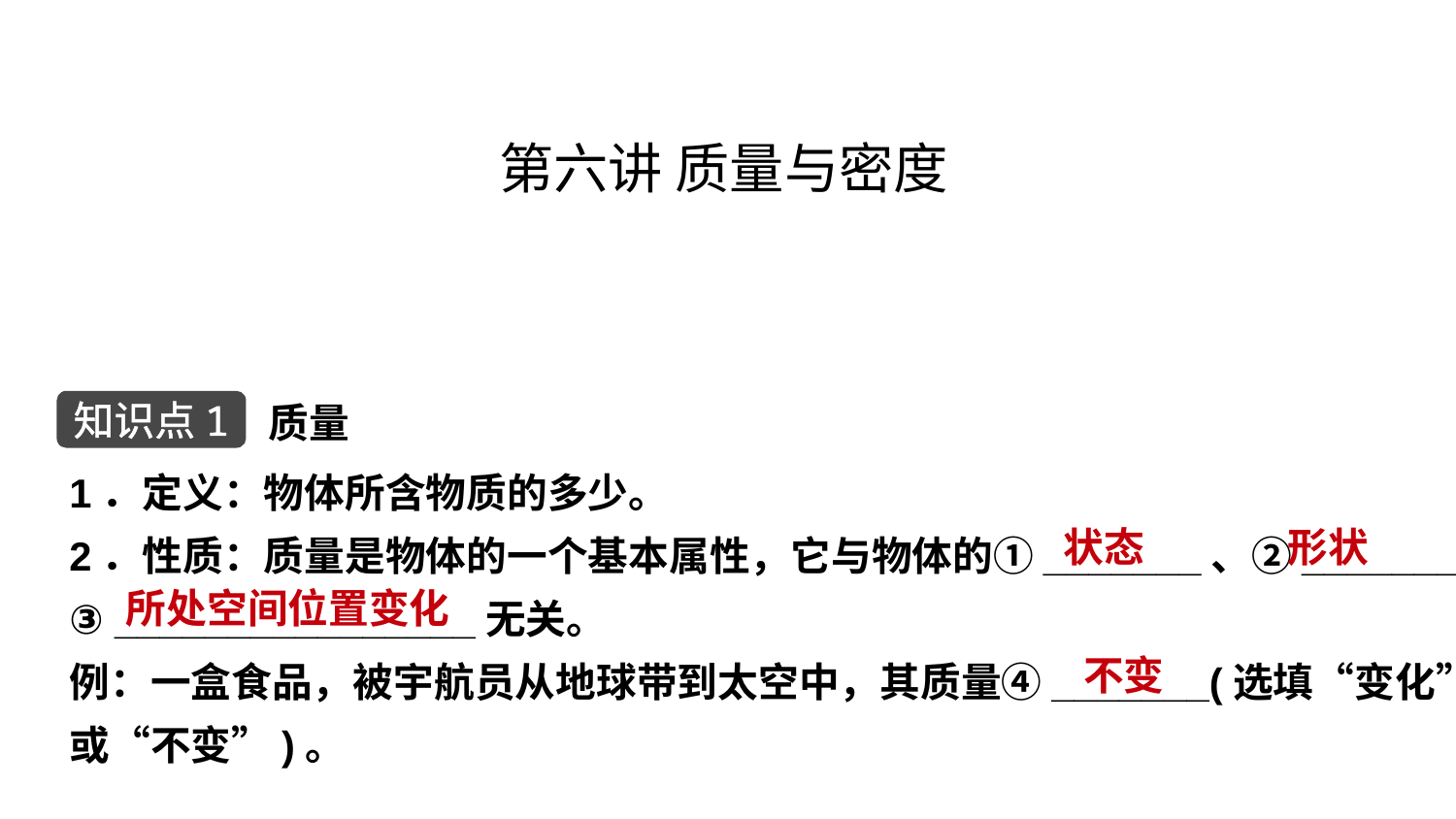

第六讲 质量与密度

质量
知识点1
1．定义：物体所含物质的多少。
2．性质：质量是物体的一个基本属性，它与物体的①_______、②_______、
③ ________________无关。
例：一盒食品，被宇航员从地球带到太空中，其质量④_______(选填“变化”
或“不变”)。
 状态
 形状
所处空间位置变化
 不变